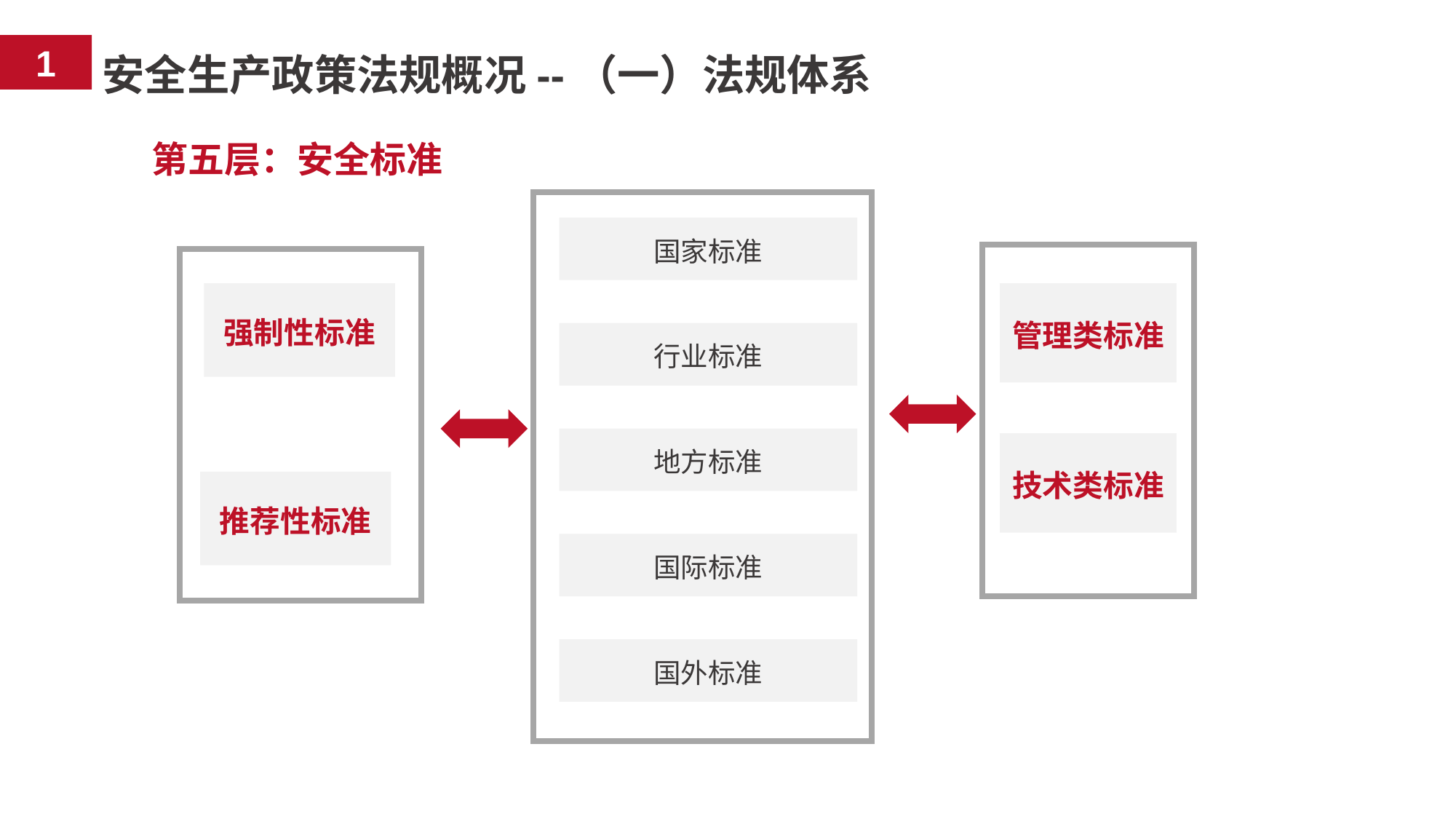

1
安全生产政策法规概况--（一）法规体系
第五层：安全标准

国家标准
行业标准
地方标准
国际标准
国外标准

管理类标准
技术类标准

强制性标准
推荐性标准